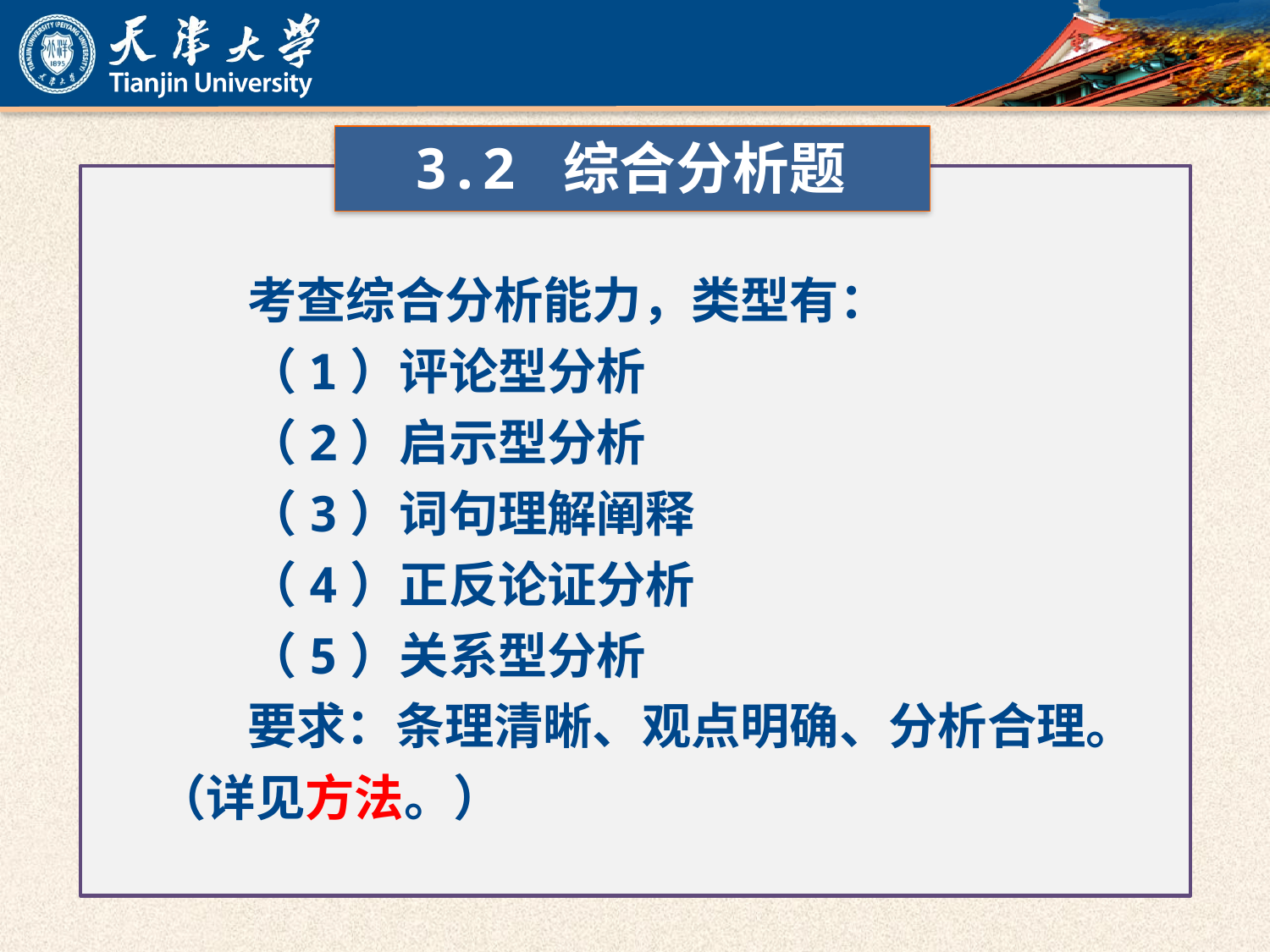

3.2 综合分析题

考查综合分析能力，类型有：
（1）评论型分析
（2）启示型分析
（3）词句理解阐释
（4）正反论证分析
（5）关系型分析
要求：条理清晰、观点明确、分析合理。（详见方法。）